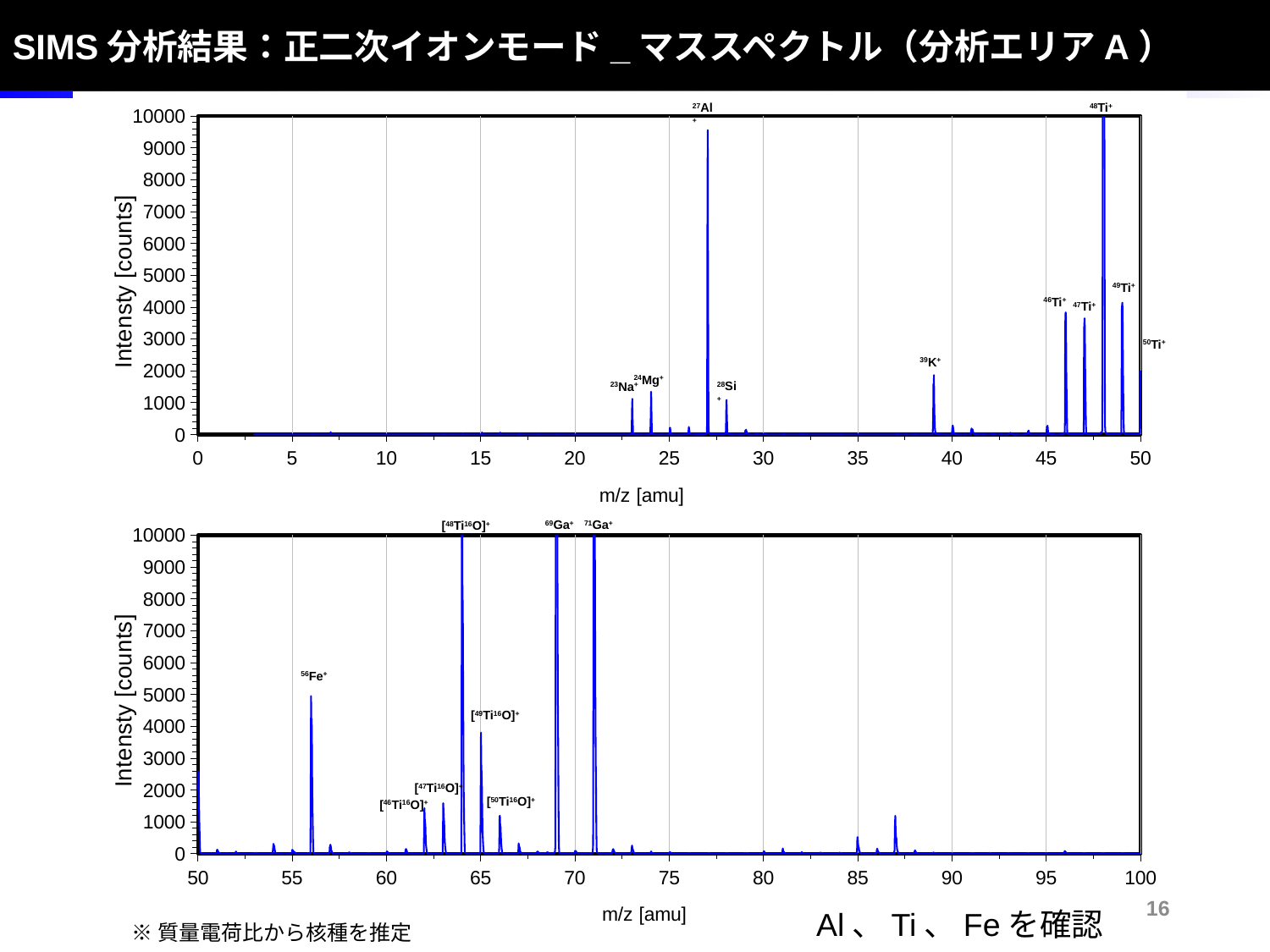

SIMS分析結果：正二次イオンモード_マススペクトル（分析エリアA）

### Chart: Intensty [counts]

| Category |  |  |
|---|---|---|
27Al+
48Ti+
49Ti+
46Ti+
47Ti+
50Ti+
39K+
24Mg+
28Si+
23Na+

### Chart: Intensty [counts]

| Category |  |  |
|---|---|---|
69Ga+
71Ga+
[48Ti16O]+
56Fe+
[49Ti16O]+
[47Ti16O]+
[50Ti16O]+
[46Ti16O]+
16
Al、Ti、Feを確認
※質量電荷比から核種を推定